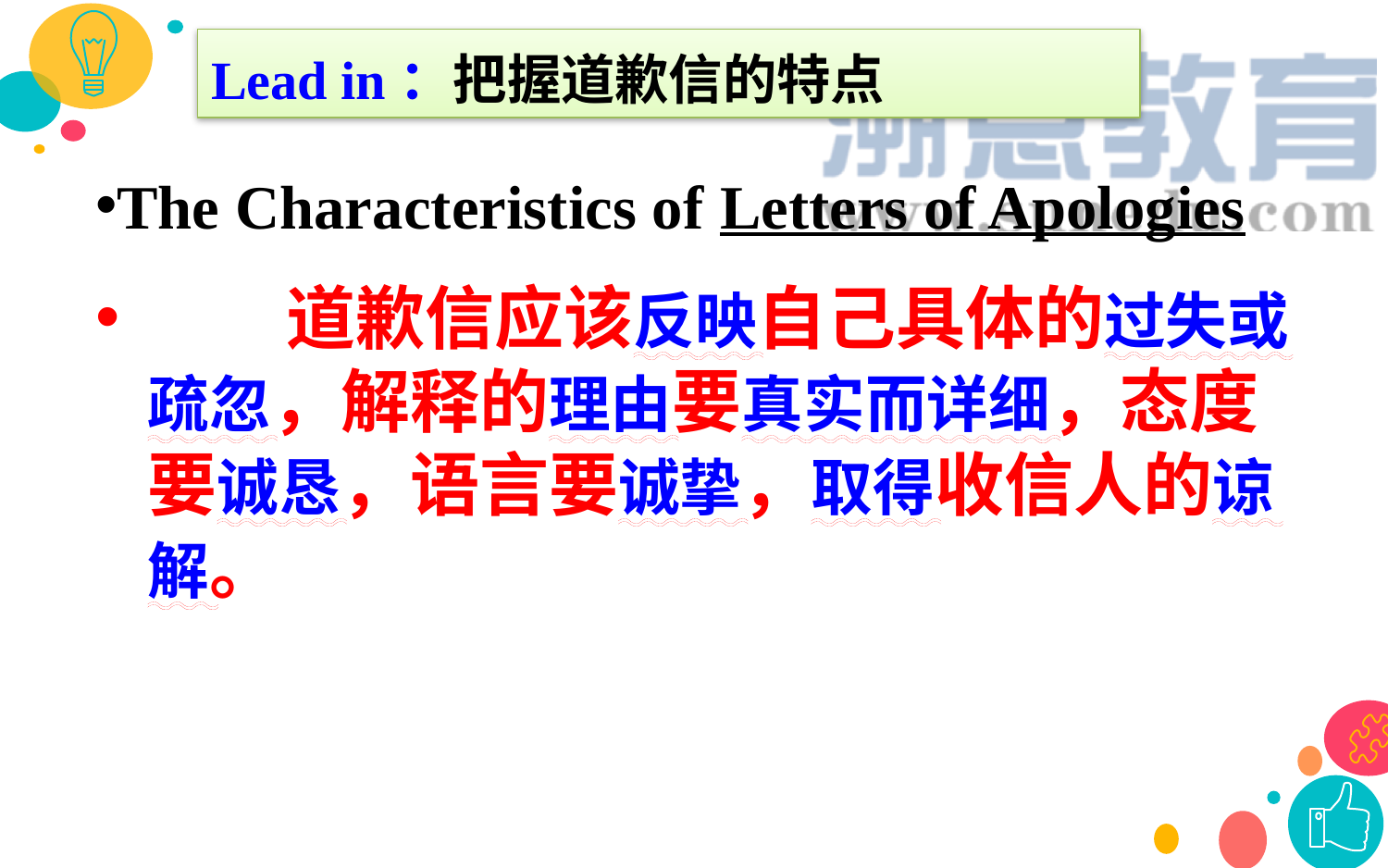

Lead in：把握道歉信的特点
The Characteristics of Letters of Apologies
	道歉信应该反映自己具体的过失或疏忽，解释的理由要真实而详细，态度要诚恳，语言要诚挚，取得收信人的谅解。